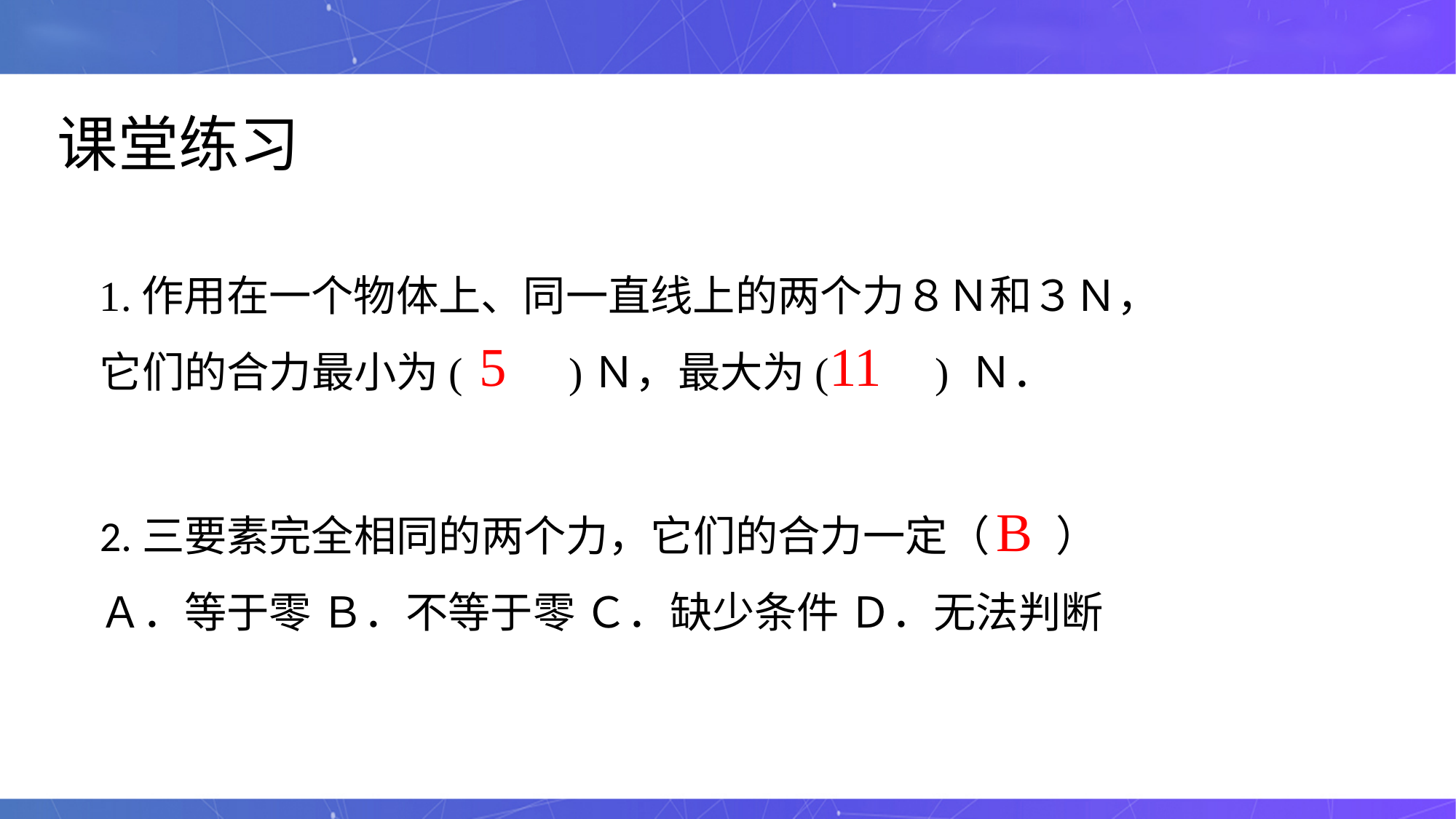

课堂练习
1.作用在一个物体上、同一直线上的两个力８Ｎ和３Ｎ，它们的合力最小为(          )Ｎ，最大为(          ) Ｎ．
5
11
2.三要素完全相同的两个力，它们的合力一定（       ） Ａ．等于零 Ｂ．不等于零 Ｃ．缺少条件 Ｄ．无法判断
B